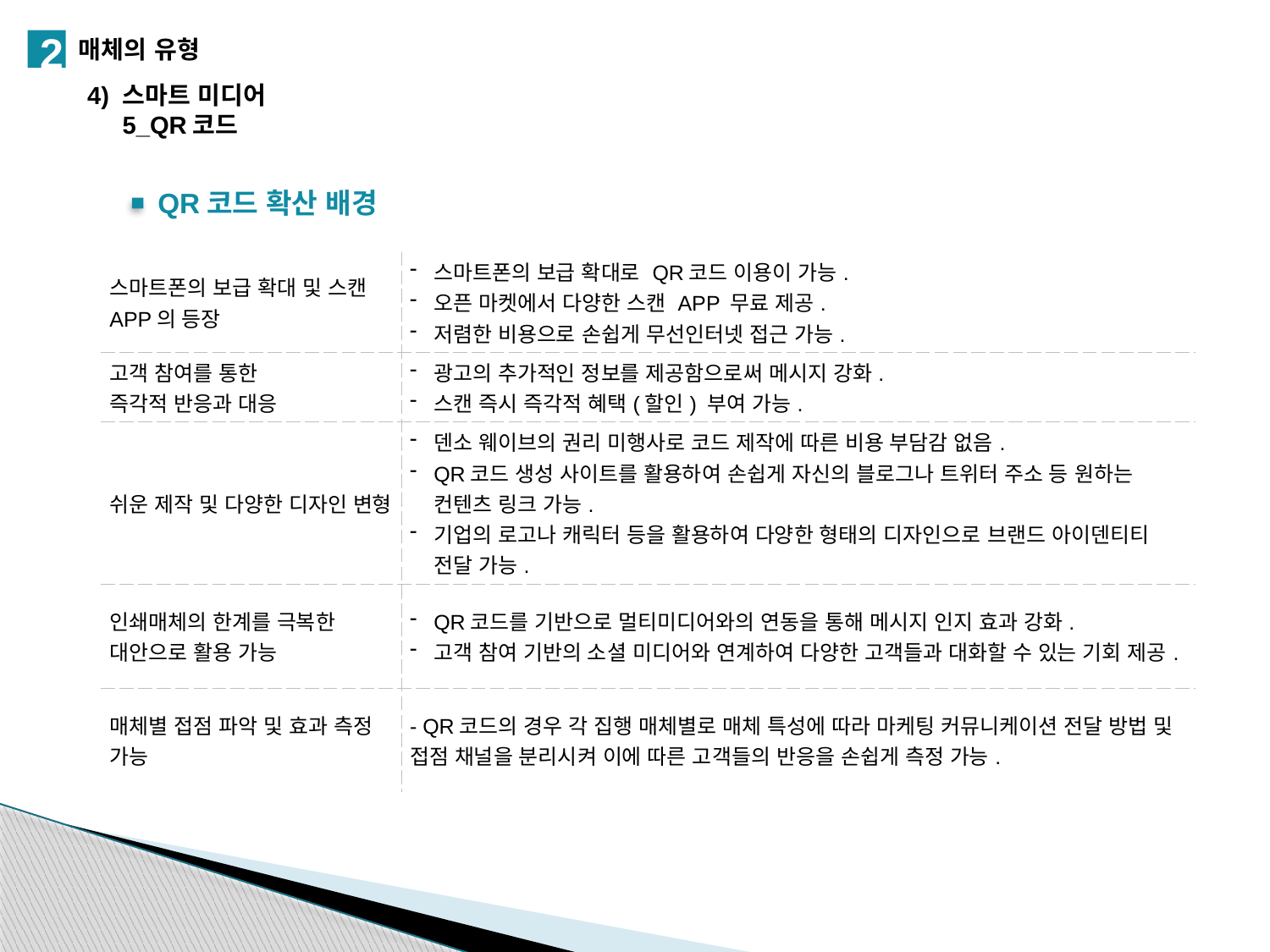

2
매체의 유형

4) 스마트 미디어
     5_QR코드
QR코드 확산 배경

| 스마트폰의 보급 확대 및 스캔 APP의 등장 | 스마트폰의 보급 확대로 QR코드 이용이 가능. 오픈 마켓에서 다양한 스캔 APP 무료 제공. 저렴한 비용으로 손쉽게 무선인터넷 접근 가능. |
| --- | --- |
| 고객 참여를 통한 즉각적 반응과 대응 | 광고의 추가적인 정보를 제공함으로써 메시지 강화. 스캔 즉시 즉각적 혜택(할인) 부여 가능. |
| 쉬운 제작 및 다양한 디자인 변형 | 덴소 웨이브의 권리 미행사로 코드 제작에 따른 비용 부담감 없음. QR코드 생성 사이트를 활용하여 손쉽게 자신의 블로그나 트위터 주소 등 원하는 컨텐츠 링크 가능. 기업의 로고나 캐릭터 등을 활용하여 다양한 형태의 디자인으로 브랜드 아이덴티티 전달 가능. |
| 인쇄매체의 한계를 극복한 대안으로 활용 가능 | QR코드를 기반으로 멀티미디어와의 연동을 통해 메시지 인지 효과 강화. 고객 참여 기반의 소셜 미디어와 연계하여 다양한 고객들과 대화할 수 있는 기회 제공. |
| 매체별 접점 파악 및 효과 측정 가능 | - QR코드의 경우 각 집행 매체별로 매체 특성에 따라 마케팅 커뮤니케이션 전달 방법 및 접점 채널을 분리시켜 이에 따른 고객들의 반응을 손쉽게 측정 가능. |